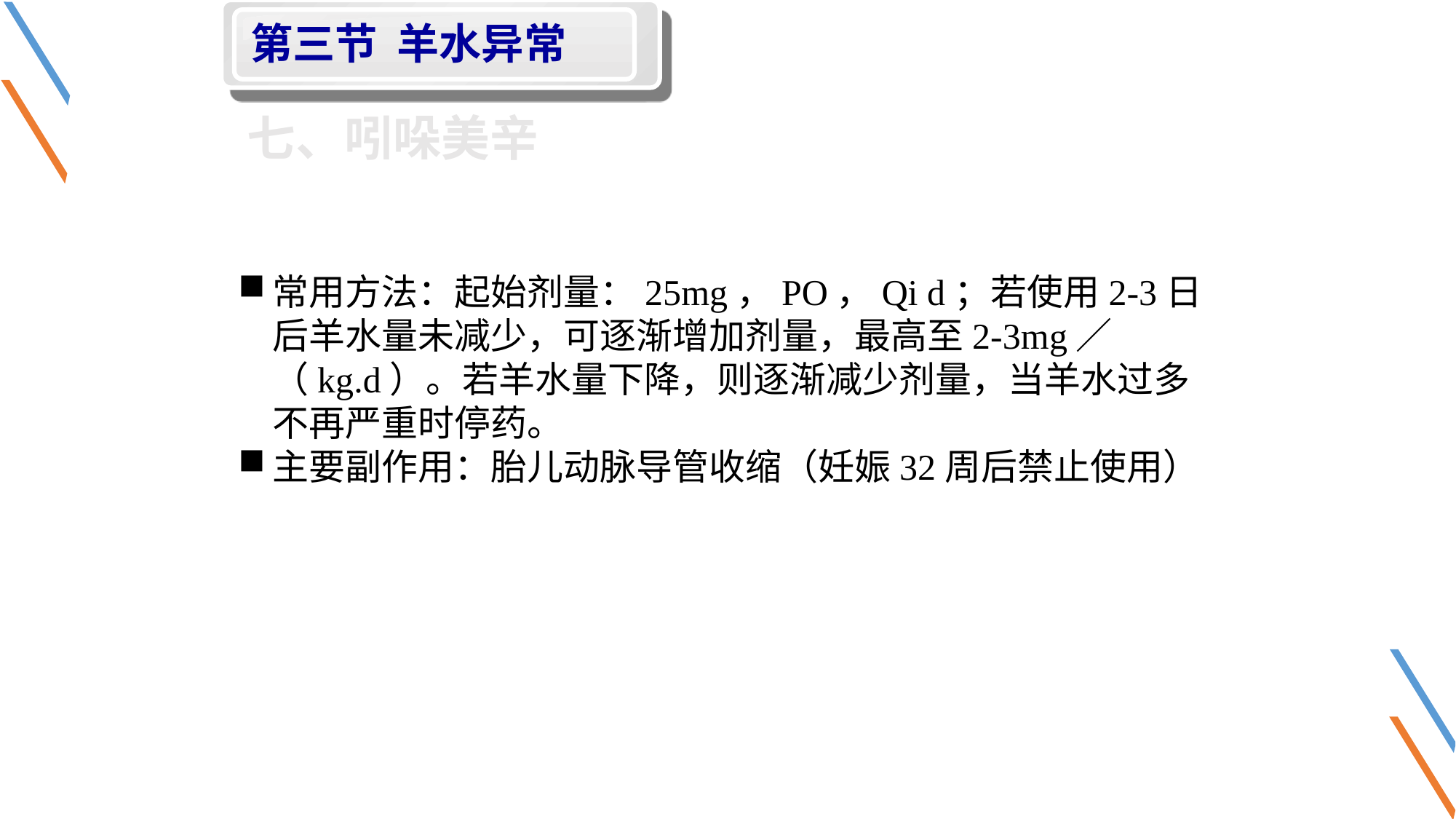

第三节  羊水异常

七、吲哚美辛
常用方法：起始剂量：25mg，PO，Qi d；若使用2-3日后羊水量未减少，可逐渐增加剂量，最高至2-3mg／（kg.d）。若羊水量下降，则逐渐减少剂量，当羊水过多不再严重时停药。
主要副作用：胎儿动脉导管收缩（妊娠32周后禁止使用）